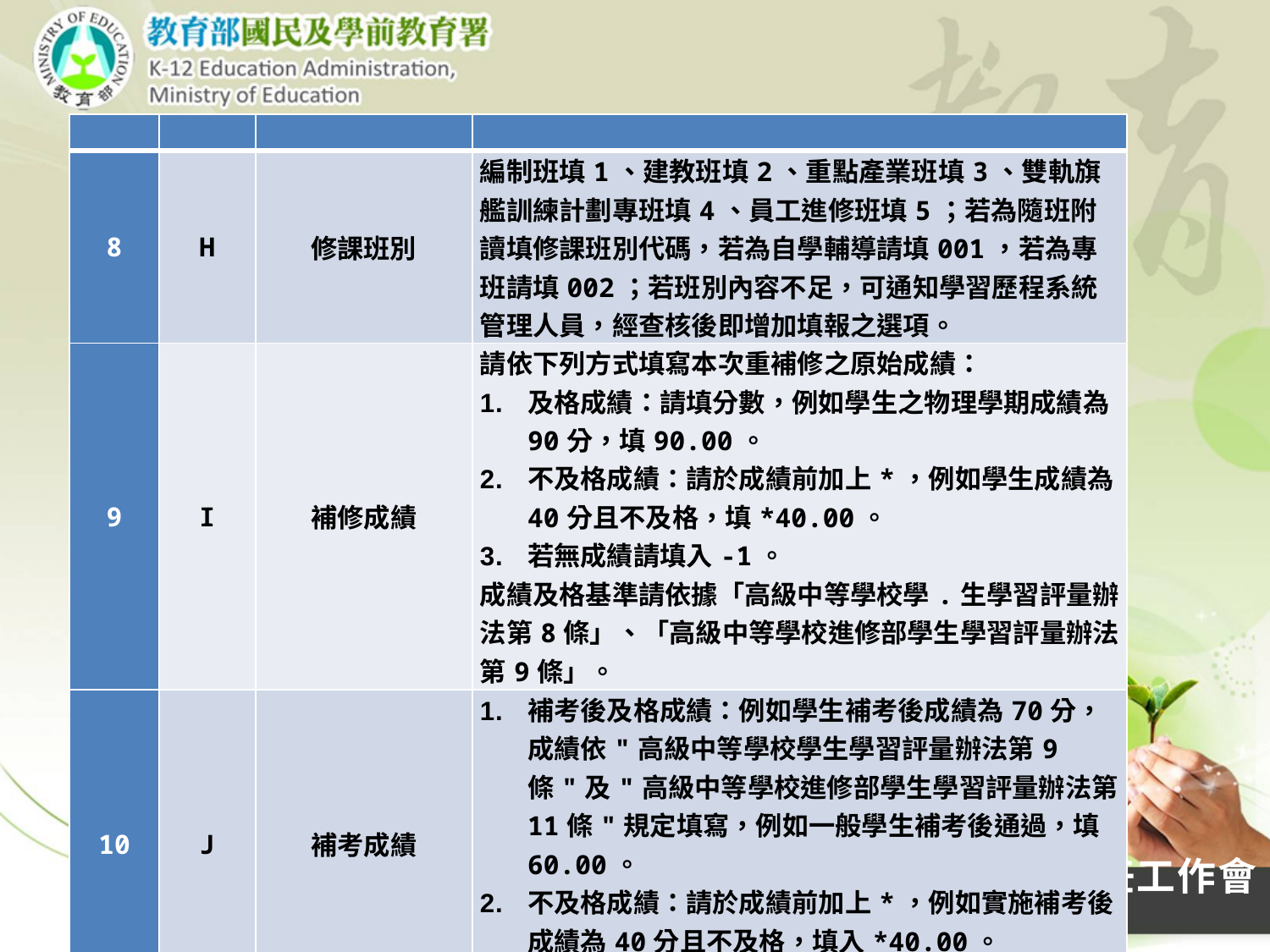

|  |  |  |  |
| --- | --- | --- | --- |
| 8 | H | 修課班別 | 編制班填1、建教班填2、重點產業班填3、雙軌旗艦訓練計劃專班填4、員工進修班填5；若為隨班附讀填修課班別代碼，若為自學輔導請填001，若為專班請填002；若班別內容不足，可通知學習歷程系統管理人員，經查核後即增加填報之選項。 |
| 9 | I | 補修成績 | 請依下列方式填寫本次重補修之原始成績： 及格成績：請填分數，例如學生之物理學期成績為90分，填90.00。 不及格成績：請於成績前加上\*，例如學生成績為40分且不及格，填\*40.00。 若無成績請填入-1。 成績及格基準請依據「高級中等學校學.生學習評量辦法第8條」、「高級中等學校進修部學生學習評量辦法第9條」。 |
| 10 | J | 補考成績 | 補考後及格成績：例如學生補考後成績為70分，成績依"高級中等學校學生學習評量辦法第9條"及"高級中等學校進修部學生學習評量辦法第11條"規定填寫，例如一般學生補考後通過，填60.00。 不及格成績：請於成績前加上\*，例如實施補考後成績為40分且不及格，填入\*40.00。 無補考成績：請填入-1。 |
104學年度全國高級中等學校教務主任工作會議
2015/10/8
北區校長會議-1030819
25